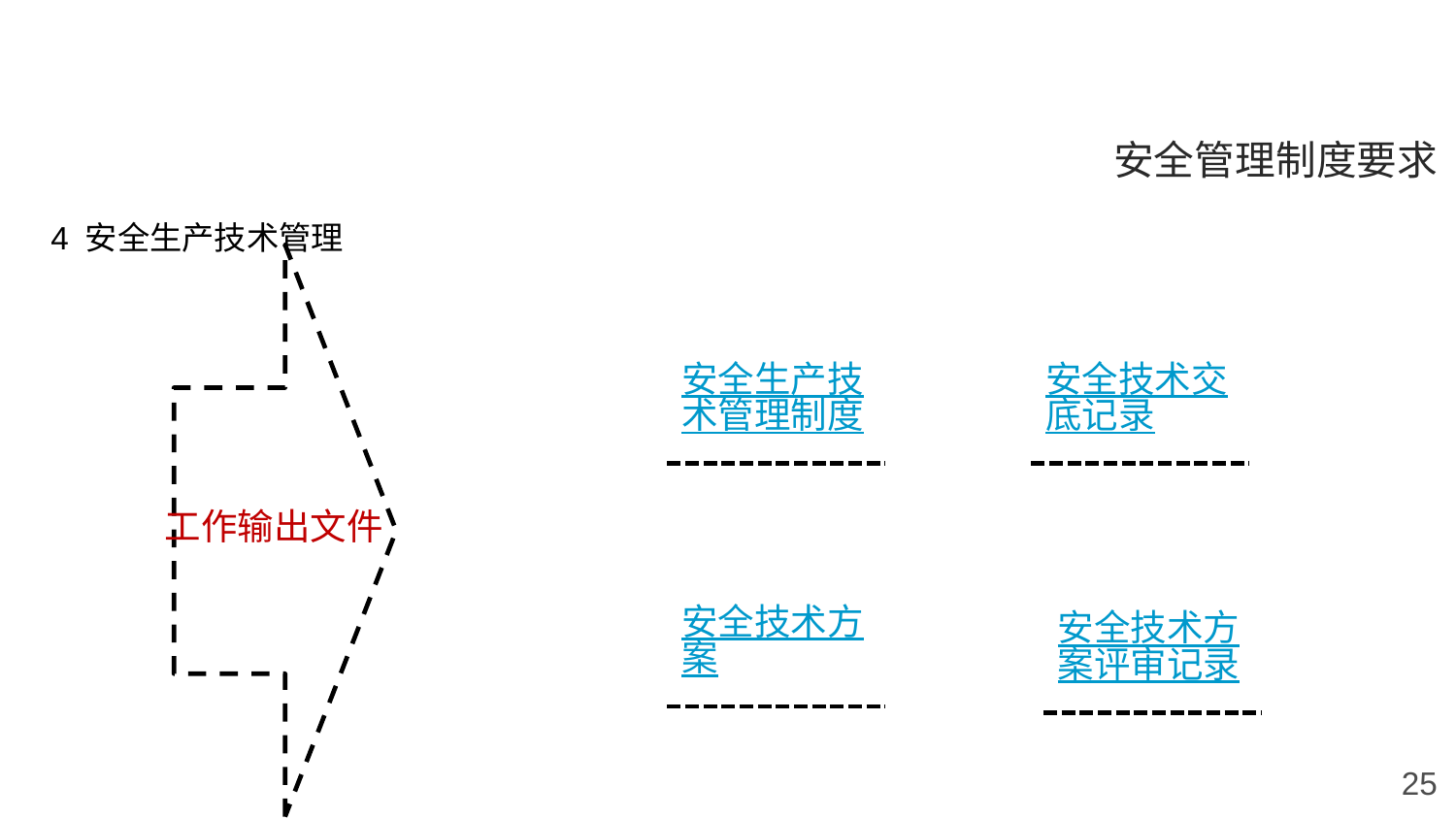

安全管理制度要求
4 安全生产技术管理

工作输出文件
安全生产技术管理制度
安全技术交底记录
安全技术方案
安全技术方案评审记录